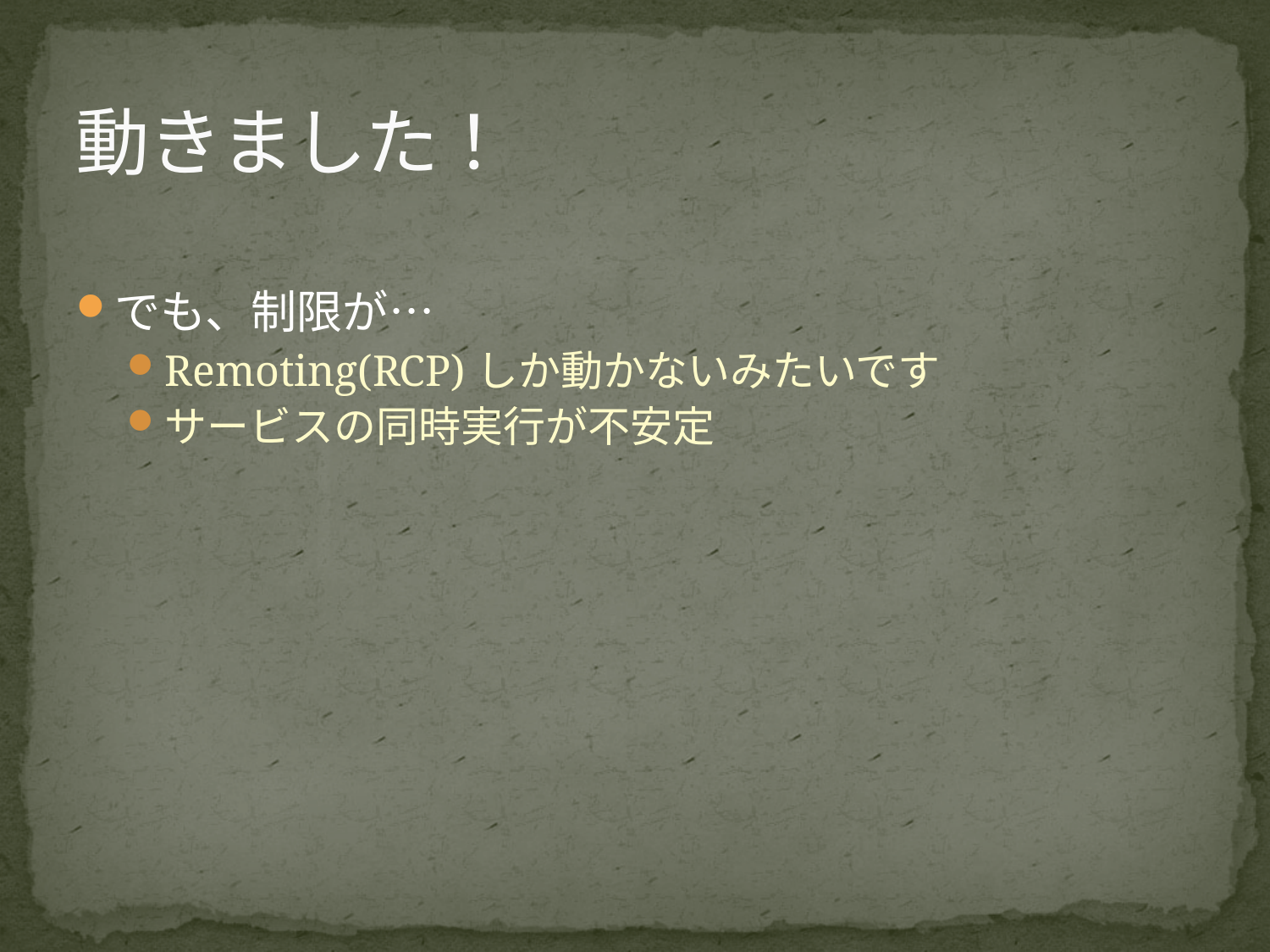

# 動きました！

でも、制限が…
Remoting(RCP)しか動かないみたいです
サービスの同時実行が不安定